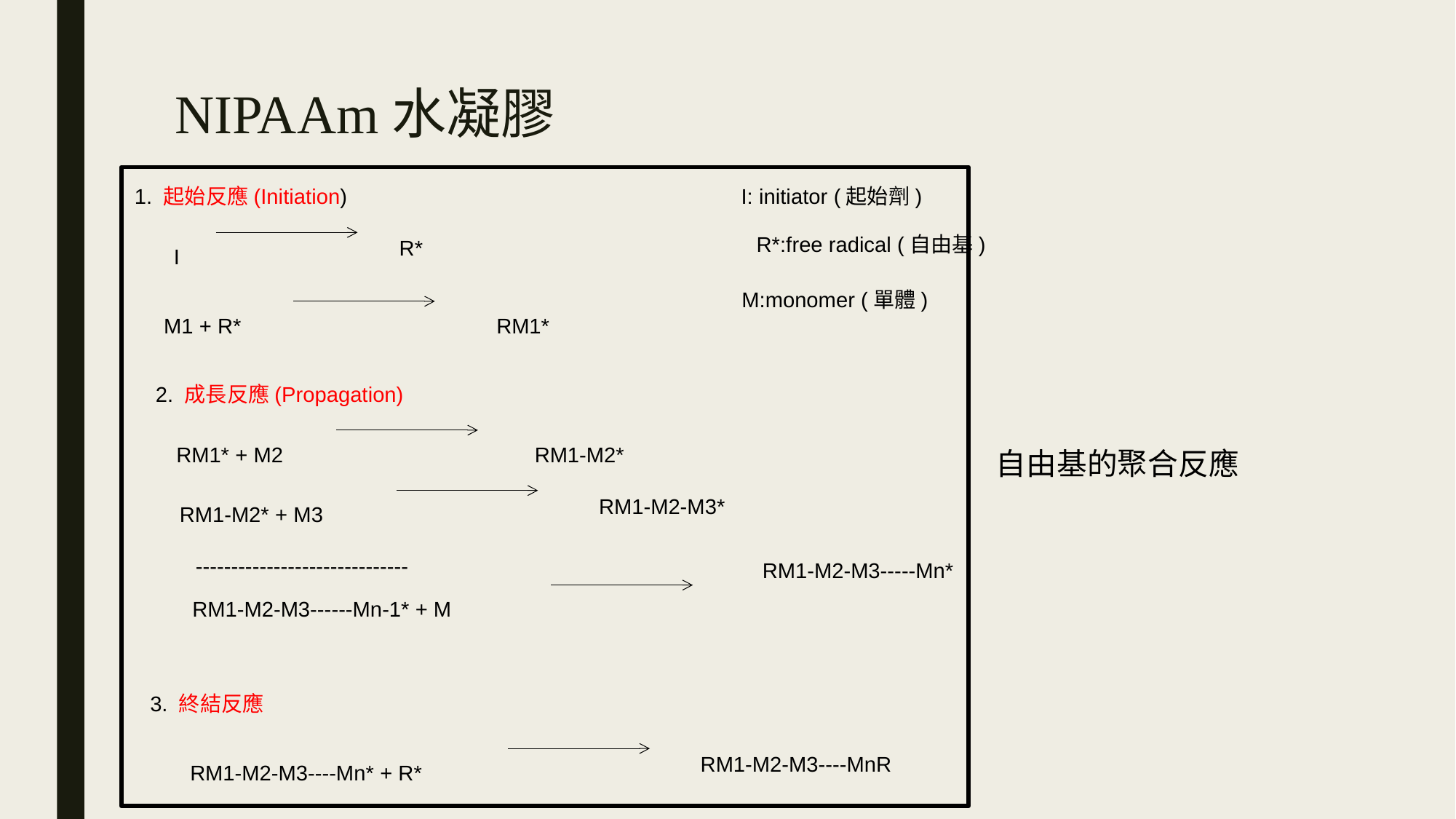

# NIPAAm水凝膠

1. 起始反應(Initiation)
I: initiator (起始劑)
R*:free radical (自由基)
R*
I
M:monomer (單體)
M1 + R*
RM1*
2. 成長反應(Propagation)
RM1* + M2
RM1-M2*
自由基的聚合反應
RM1-M2-M3*
RM1-M2* + M3
------------------------------
RM1-M2-M3-----Mn*
RM1-M2-M3------Mn-1* + M
3. 終結反應
RM1-M2-M3----MnR
RM1-M2-M3----Mn* + R*